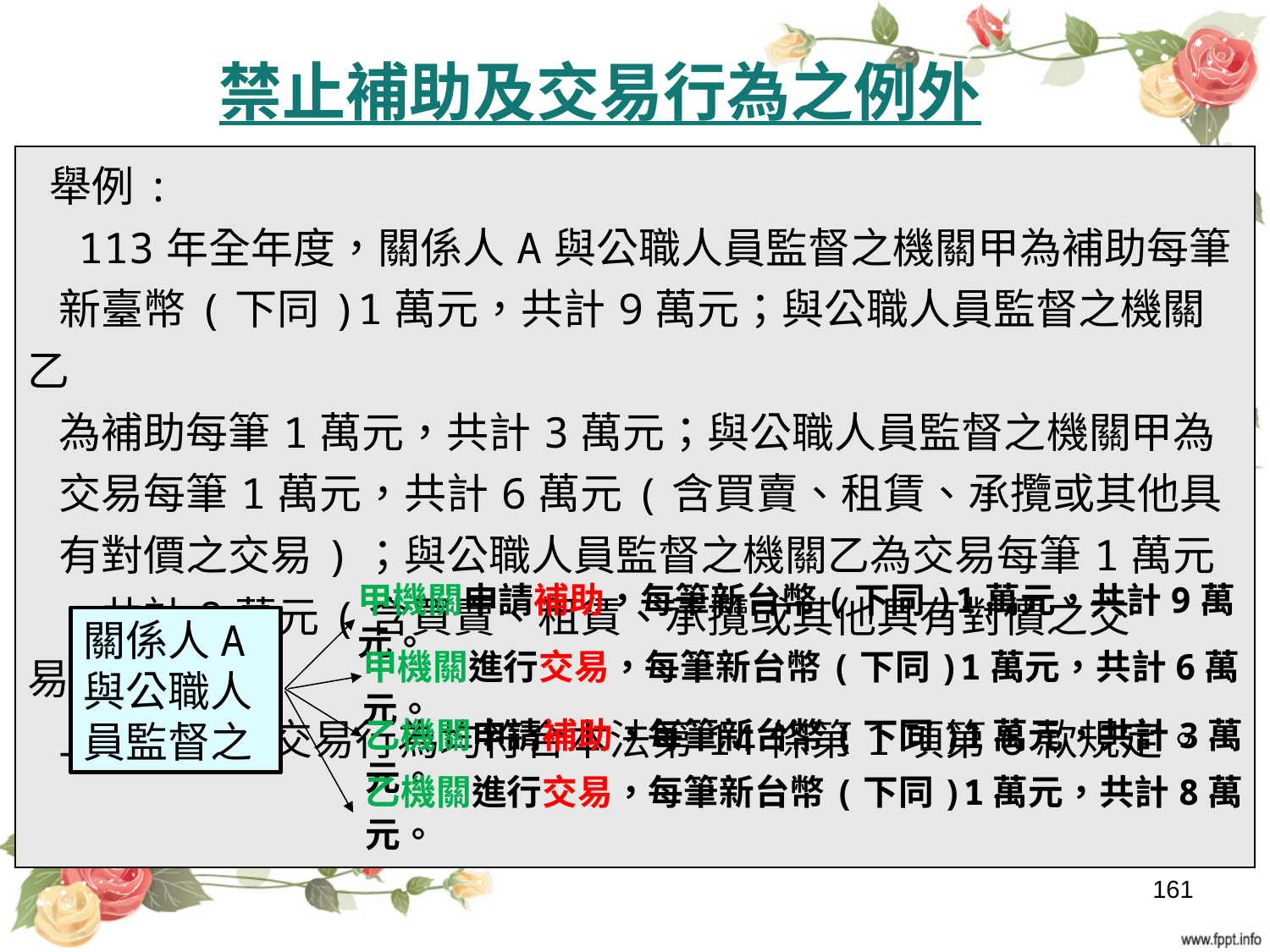

禁止補助及交易行為之例外
| 舉例: 113年全年度，關係人A與公職人員監督之機關甲為補助每筆 新臺幣(下同)1萬元，共計9萬元；與公職人員監督之機關乙 為補助每筆1萬元，共計3萬元；與公職人員監督之機關甲為 交易每筆1萬元，共計6萬元(含買賣、租賃、承攬或其他具 有對價之交易)；與公職人員監督之機關乙為交易每筆1萬元 ，共計8萬元(含買賣、租賃、承攬或其他具有對價之交易)， 上開補助及交易行為均符合本法第14條第1項第6款規定。 |
| --- |
甲機關申請補助，每筆新台幣(下同)1萬元，共計9萬元。
關係人A與公職人員監督之
甲機關進行交易，每筆新台幣(下同)1萬元，共計6萬元。
乙機關申請補助，每筆新台幣(下同)1萬元，共計3萬元。
乙機關進行交易，每筆新台幣(下同)1萬元，共計8萬元。
161